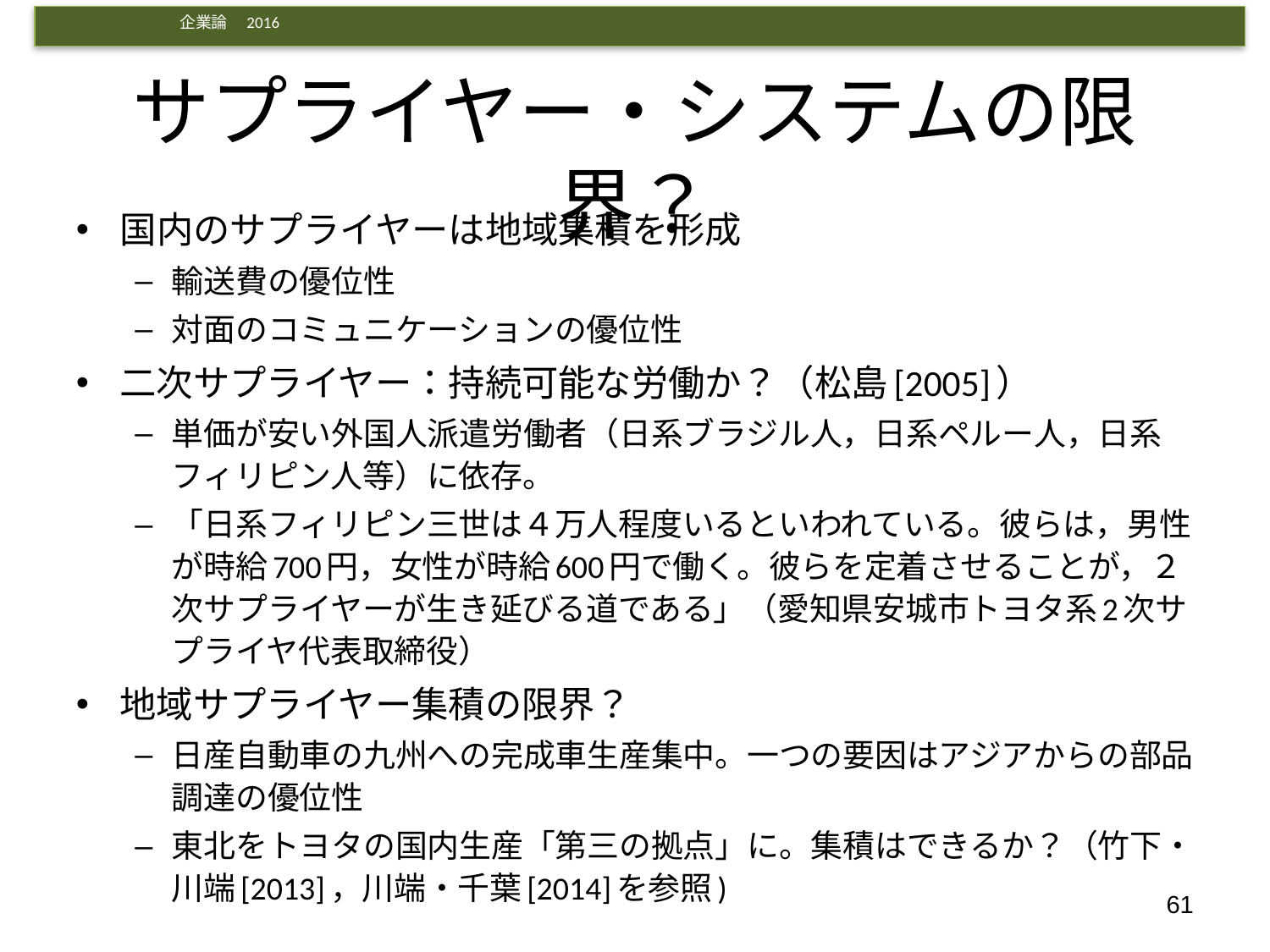

# サプライヤー・システムの限界？
国内のサプライヤーは地域集積を形成
輸送費の優位性
対面のコミュニケーションの優位性
二次サプライヤー：持続可能な労働か？（松島[2005]）
単価が安い外国人派遣労働者（日系ブラジル人，日系ペルー人，日系フィリピン人等）に依存。
「日系フィリピン三世は４万人程度いるといわれている。彼らは，男性が時給700円，女性が時給600円で働く。彼らを定着させることが，２次サプライヤーが生き延びる道である」（愛知県安城市トヨタ系2次サプライヤ代表取締役）
地域サプライヤー集積の限界？
日産自動車の九州への完成車生産集中。一つの要因はアジアからの部品調達の優位性
東北をトヨタの国内生産「第三の拠点」に。集積はできるか？（竹下・川端[2013]，川端・千葉[2014]を参照)

61